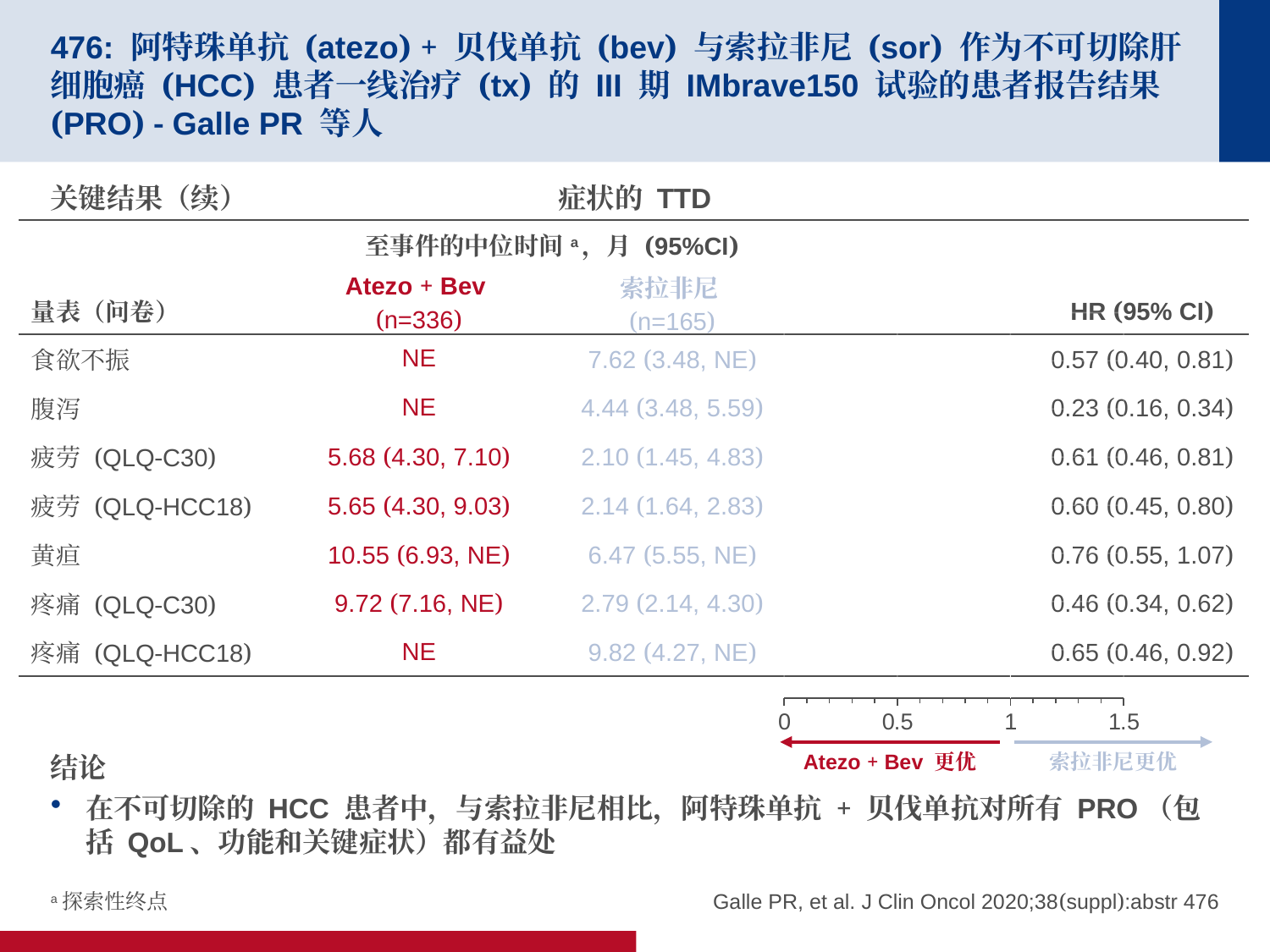

# 476: 阿特珠单抗 (atezo) + 贝伐单抗 (bev) 与索拉非尼 (sor) 作为不可切除肝细胞癌 (HCC) 患者一线治疗 (tx) 的 III 期 IMbrave150 试验的患者报告结果 (PRO) - Galle PR 等人
关键结果（续）
结论
在不可切除的 HCC 患者中，与索拉非尼相比，阿特珠单抗 + 贝伐单抗对所有 PRO（包括 QoL、功能和关键症状）都有益处
症状的 TTD
| 量表（问卷） | 至事件的中位时间a，月 (95%CI) |  |  | HR (95% CI) |
| --- | --- | --- | --- | --- |
|  | Atezo + Bev (n=336) | 索拉非尼 (n=165) |  |  |
| 食欲不振 | NE | 7.62 (3.48, NE) |  | 0.57 (0.40, 0.81) |
| 腹泻 | NE | 4.44 (3.48, 5.59) |  | 0.23 (0.16, 0.34) |
| 疲劳 (QLQ-C30) | 5.68 (4.30, 7.10) | 2.10 (1.45, 4.83) |  | 0.61 (0.46, 0.81) |
| 疲劳 (QLQ-HCC18) | 5.65 (4.30, 9.03) | 2.14 (1.64, 2.83) |  | 0.60 (0.45, 0.80) |
| 黄疸 | 10.55 (6.93, NE) | 6.47 (5.55, NE) |  | 0.76 (0.55, 1.07) |
| 疼痛 (QLQ-C30) | 9.72 (7.16, NE) | 2.79 (2.14, 4.30) |  | 0.46 (0.34, 0.62) |
| 疼痛 (QLQ-HCC18) | NE | 9.82 (4.27, NE) |  | 0.65 (0.46, 0.92) |

### Chart

| Category |  |
|---|---|
Atezo + Bev 更优
索拉非尼更优
a探索性终点
Galle PR, et al. J Clin Oncol 2020;38(suppl):abstr 476